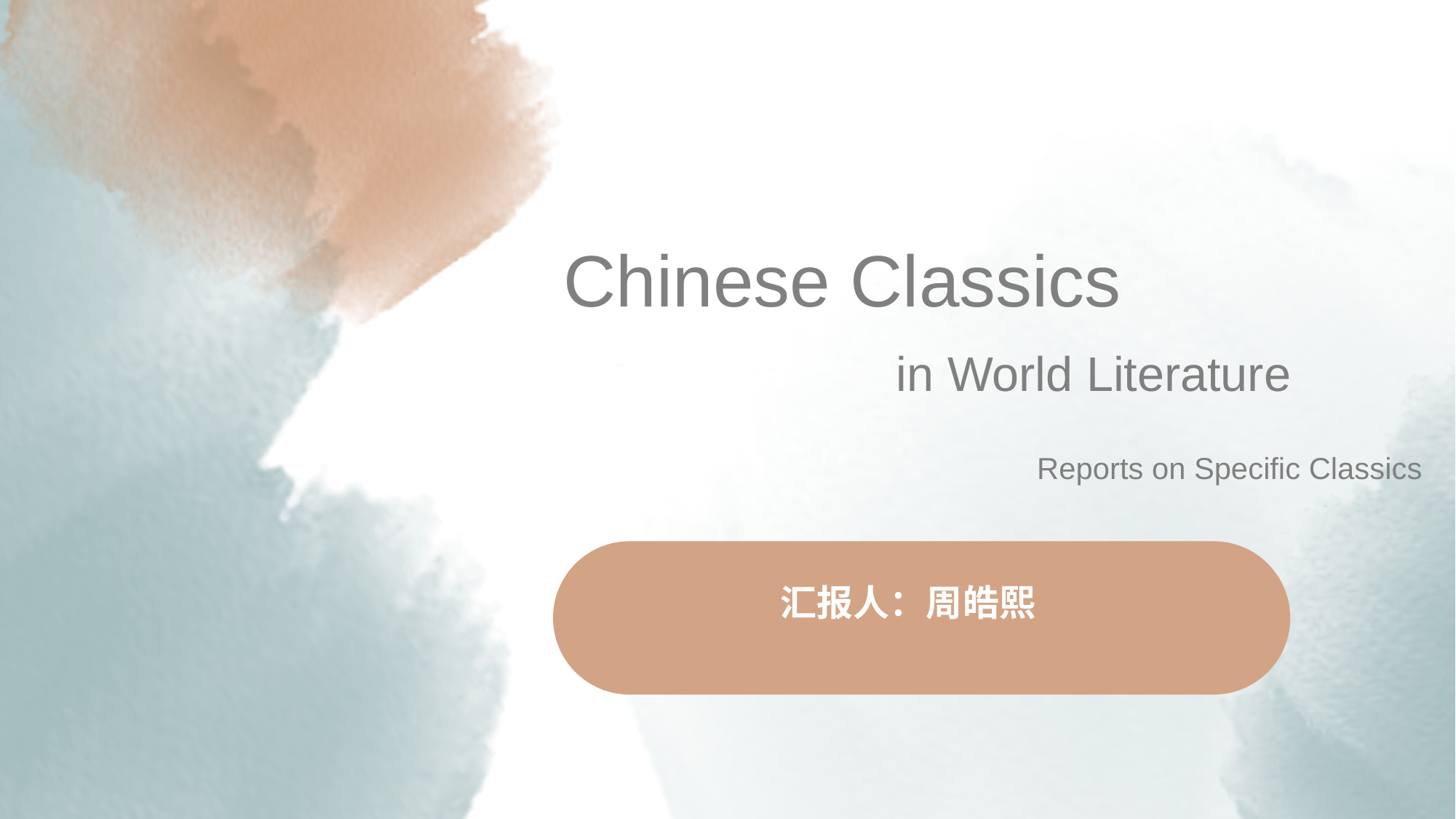

Chinese Classics
in World Literature
Reports on Specific Classics

汇报人：周皓熙